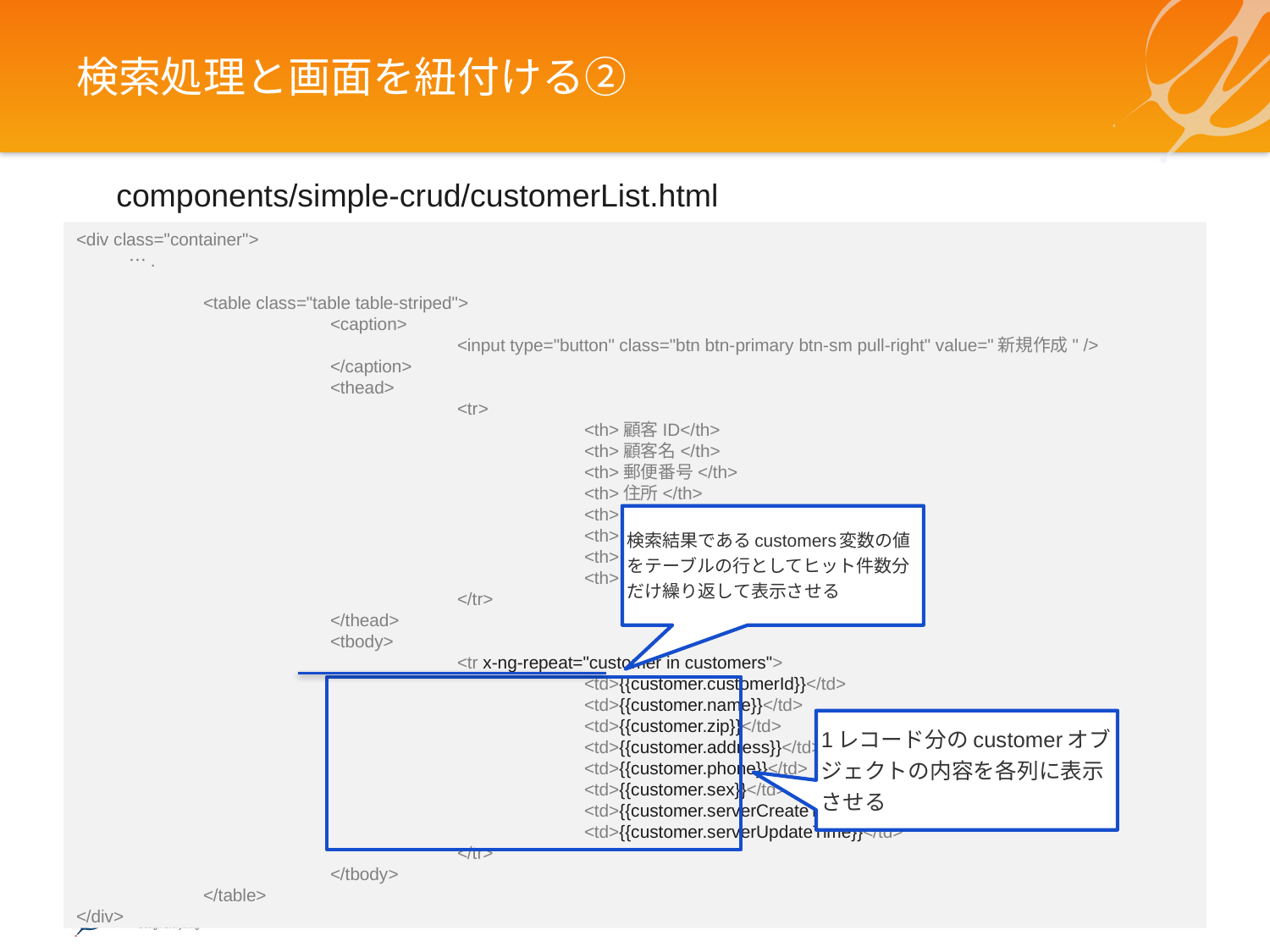

# 検索処理と画面を紐付ける②
components/simple-crud/customerList.html
<div class="container">
　　　….

	<table class="table table-striped">
		<caption>
			<input type="button" class="btn btn-primary btn-sm pull-right" value="新規作成" />
		</caption>
		<thead>
			<tr>
				<th>顧客ID</th>
				<th>顧客名</th>
				<th>郵便番号</th>
				<th>住所</th>
				<th>電話番号</th>
				<th>性別</th>
				<th>登録日</th>
				<th>更新日</th>
			</tr>
		</thead>
		<tbody>
			<tr x-ng-repeat="customer in customers">
				<td>{{customer.customerId}}</td>
				<td>{{customer.name}}</td>
				<td>{{customer.zip}}</td>
				<td>{{customer.address}}</td>
				<td>{{customer.phone}}</td>
				<td>{{customer.sex}}</td>
				<td>{{customer.serverCreateTime}}</td>
				<td>{{customer.serverUpdateTime}}</td>
			</tr>
		</tbody>
	</table>
</div>
検索結果であるcustomers変数の値をテーブルの行としてヒット件数分だけ繰り返して表示させる

1レコード分のcustomerオブジェクトの内容を各列に表示させる